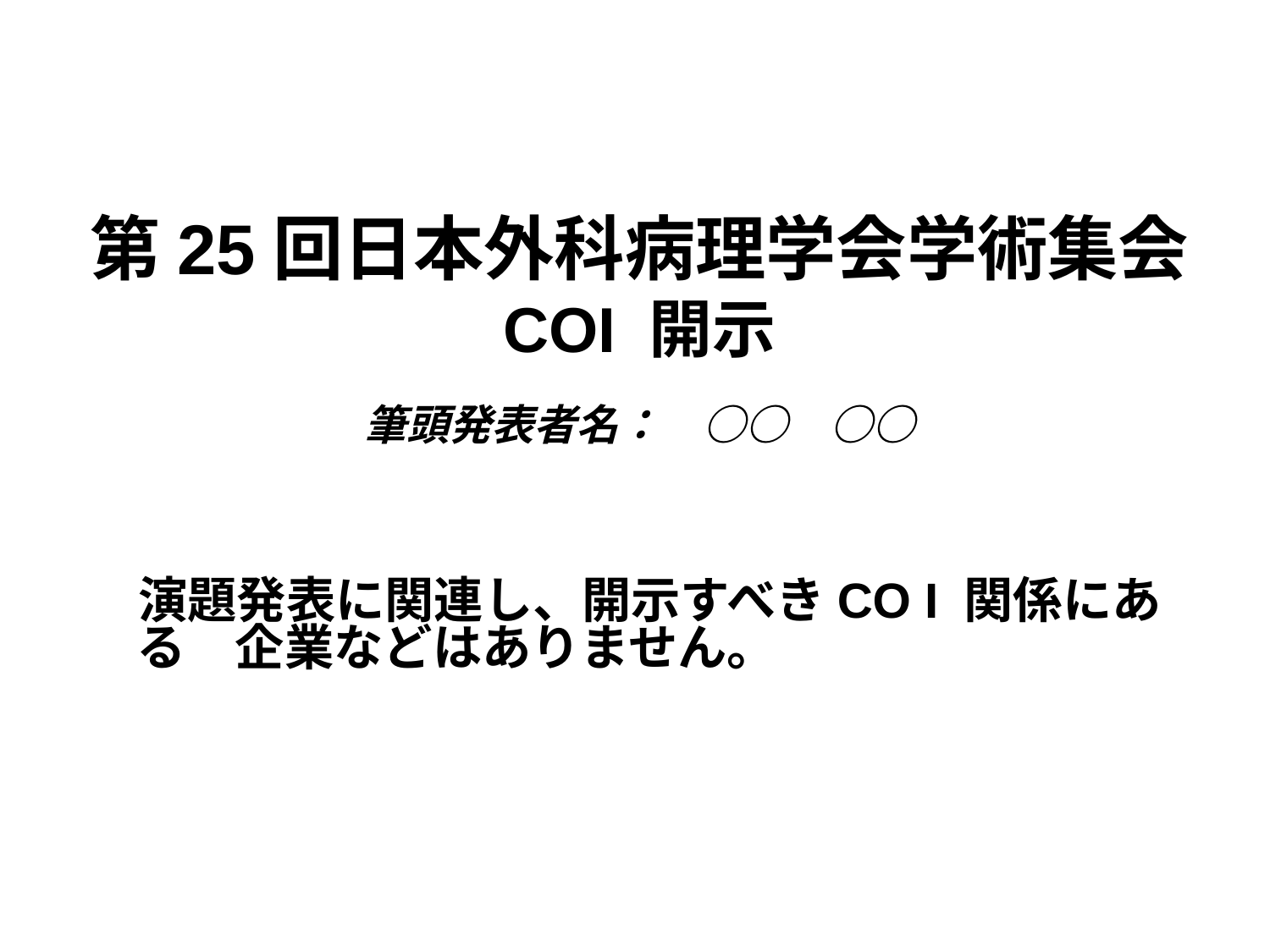

# 第25回日本外科病理学会学術集会 COI 開示 　 筆頭発表者名：　○○　○○

　演題発表に関連し、開示すべきCO I 関係にある　企業などはありません。